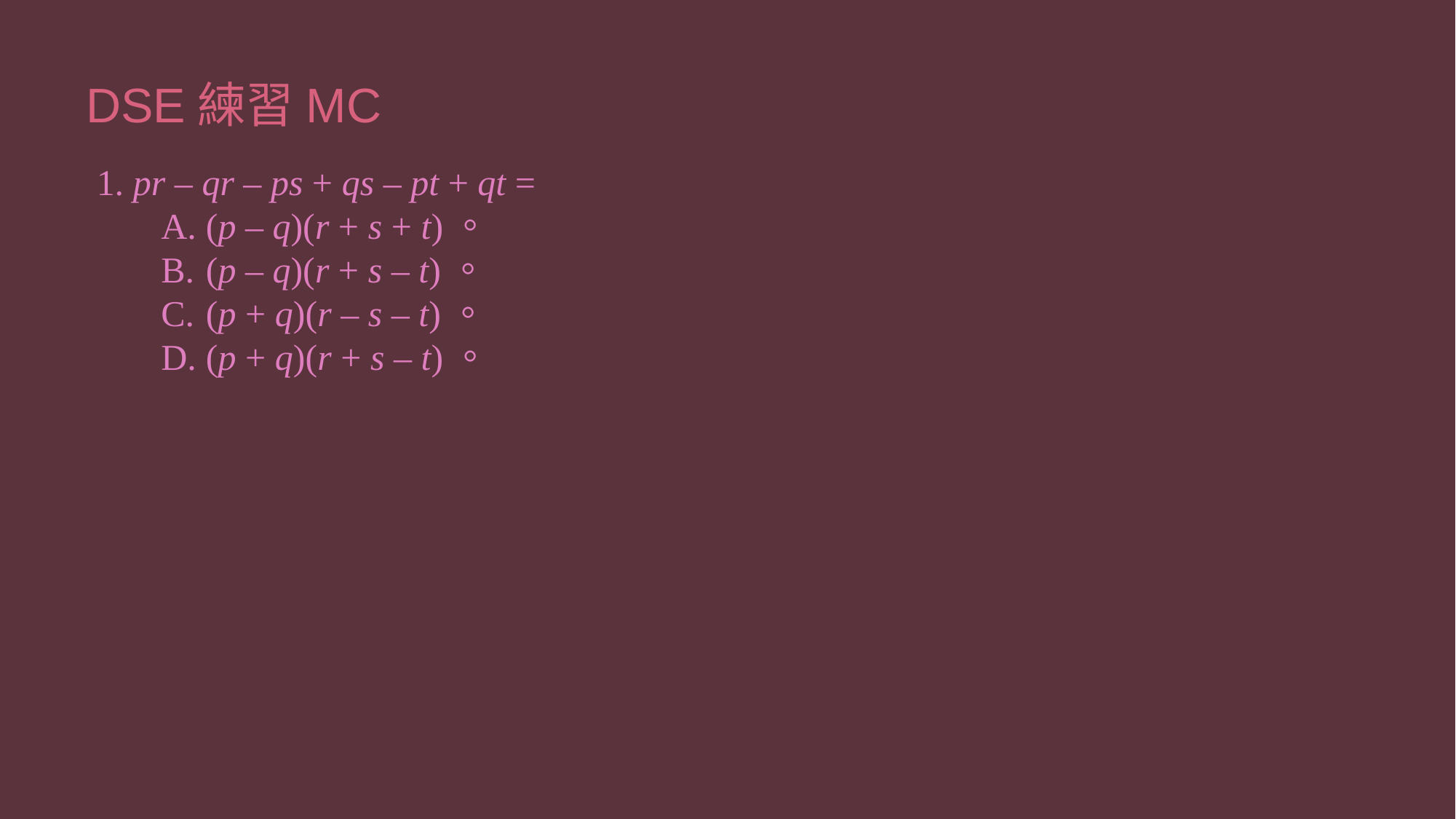

# DSE練習MC
1. pr – qr – ps + qs – pt + qt =
		A.	(p – q)(r + s + t)。
		B.	(p – q)(r + s – t)。
		C.	(p + q)(r – s – t)。
		D.	(p + q)(r + s – t)。